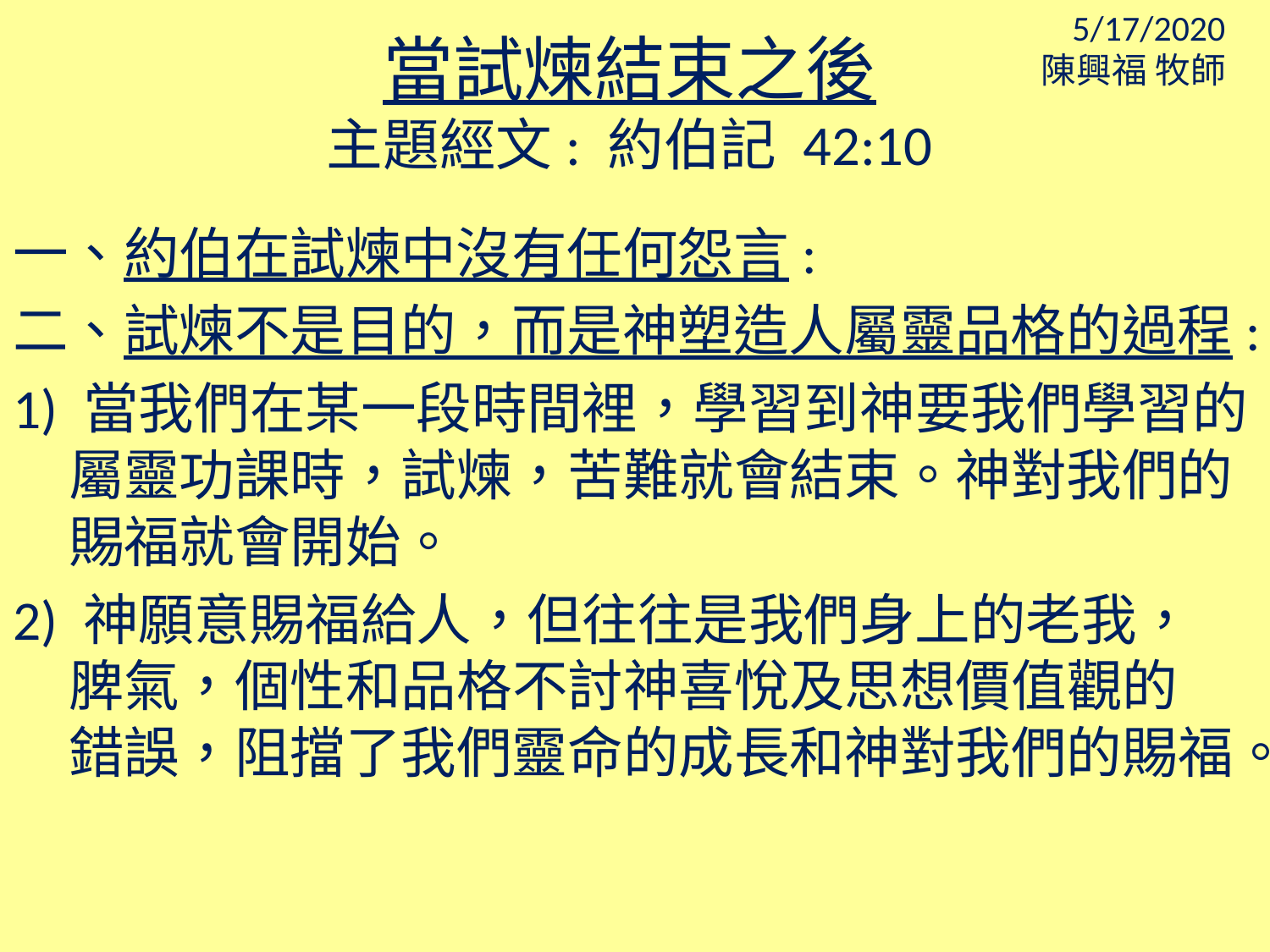

5/17/2020
陳興福 牧師
當試煉結束之後
主題經文: 約伯記 42:10
一、約伯在試煉中沒有任何怨言:
二、試煉不是目的，而是神塑造人屬靈品格的過程:
1) 當我們在某一段時間裡，學習到神要我們學習的 屬靈功課時，試煉，苦難就會結束。神對我們的 賜福就會開始。
2) 神願意賜福給人，但往往是我們身上的老我，     脾氣，個性和品格不討神喜悅及思想價值觀的      錯誤，阻擋了我們靈命的成長和神對我們的賜福。